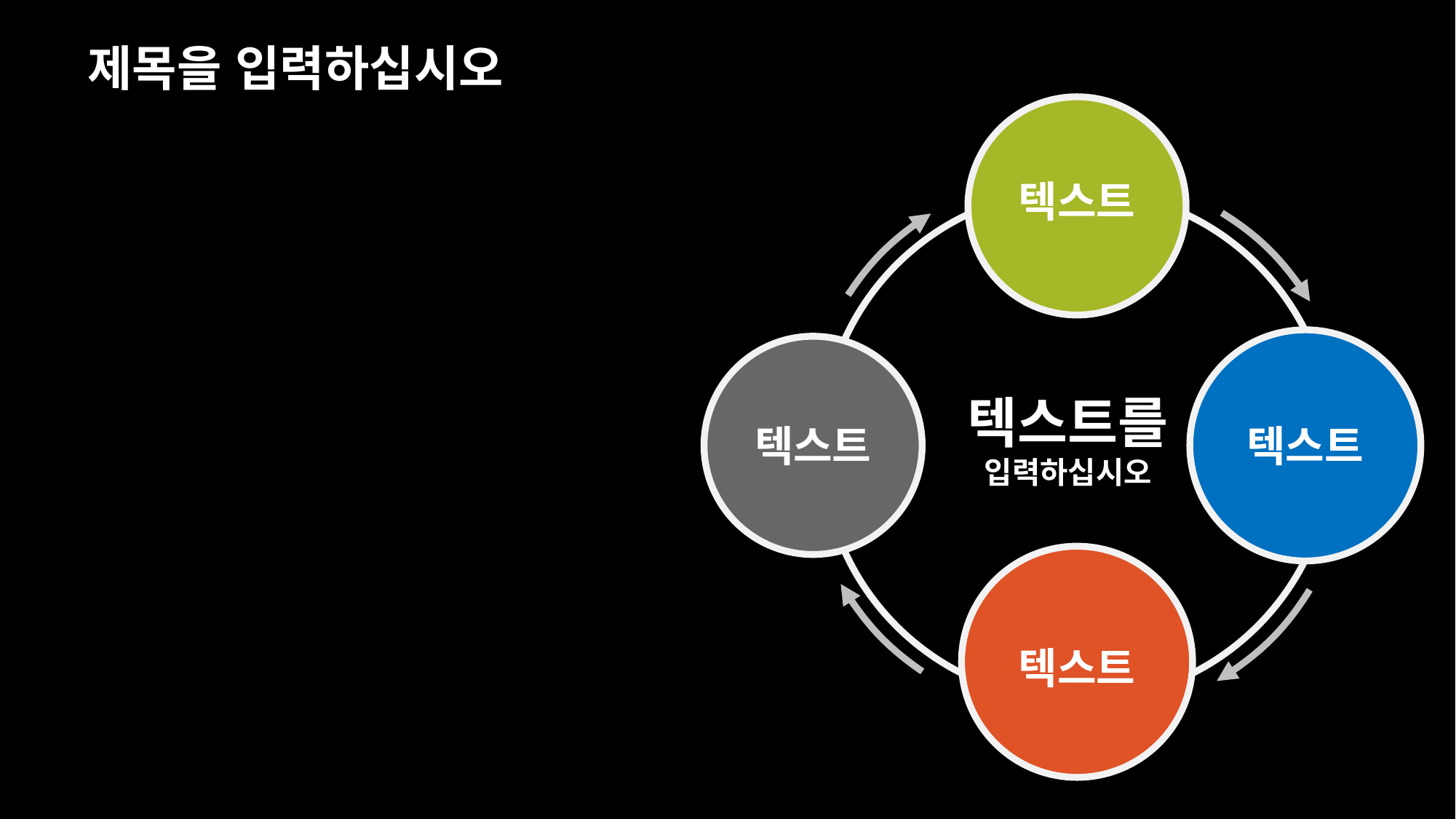

# 제목을 입력하십시오

텍스트

텍스트

텍스트
텍스트를
입력하십시오

텍스트